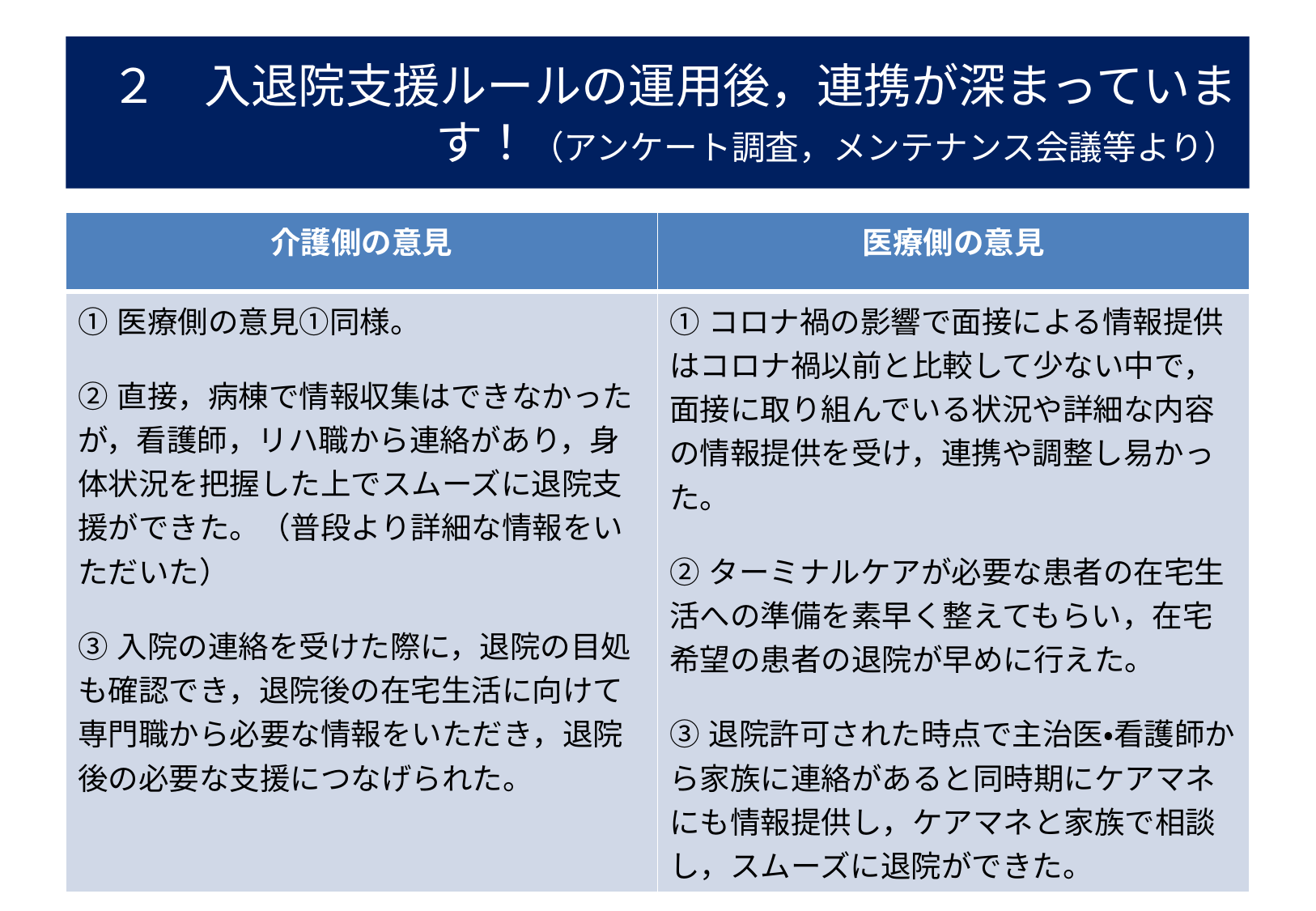

# ２　入退院支援ルールの運用後，連携が深まっています！（アンケート調査，メンテナンス会議等より）
| 介護側の意見 | 医療側の意見 |
| --- | --- |
| ①医療側の意見①同様。 ②直接，病棟で情報収集はできなかったが，看護師，リハ職から連絡があり，身体状況を把握した上でスムーズに退院支援ができた。（普段より詳細な情報をいただいた） ③入院の連絡を受けた際に，退院の目処も確認でき，退院後の在宅生活に向けて専門職から必要な情報をいただき，退院後の必要な支援につなげられた。 | ①コロナ禍の影響で面接による情報提供はコロナ禍以前と比較して少ない中で，面接に取り組んでいる状況や詳細な内容の情報提供を受け，連携や調整し易かった。 ②ターミナルケアが必要な患者の在宅生活への準備を素早く整えてもらい，在宅希望の患者の退院が早めに行えた。 ③退院許可された時点で主治医・看護師から家族に連絡があると同時期にケアマネにも情報提供し，ケアマネと家族で相談し，スムーズに退院ができた。 |